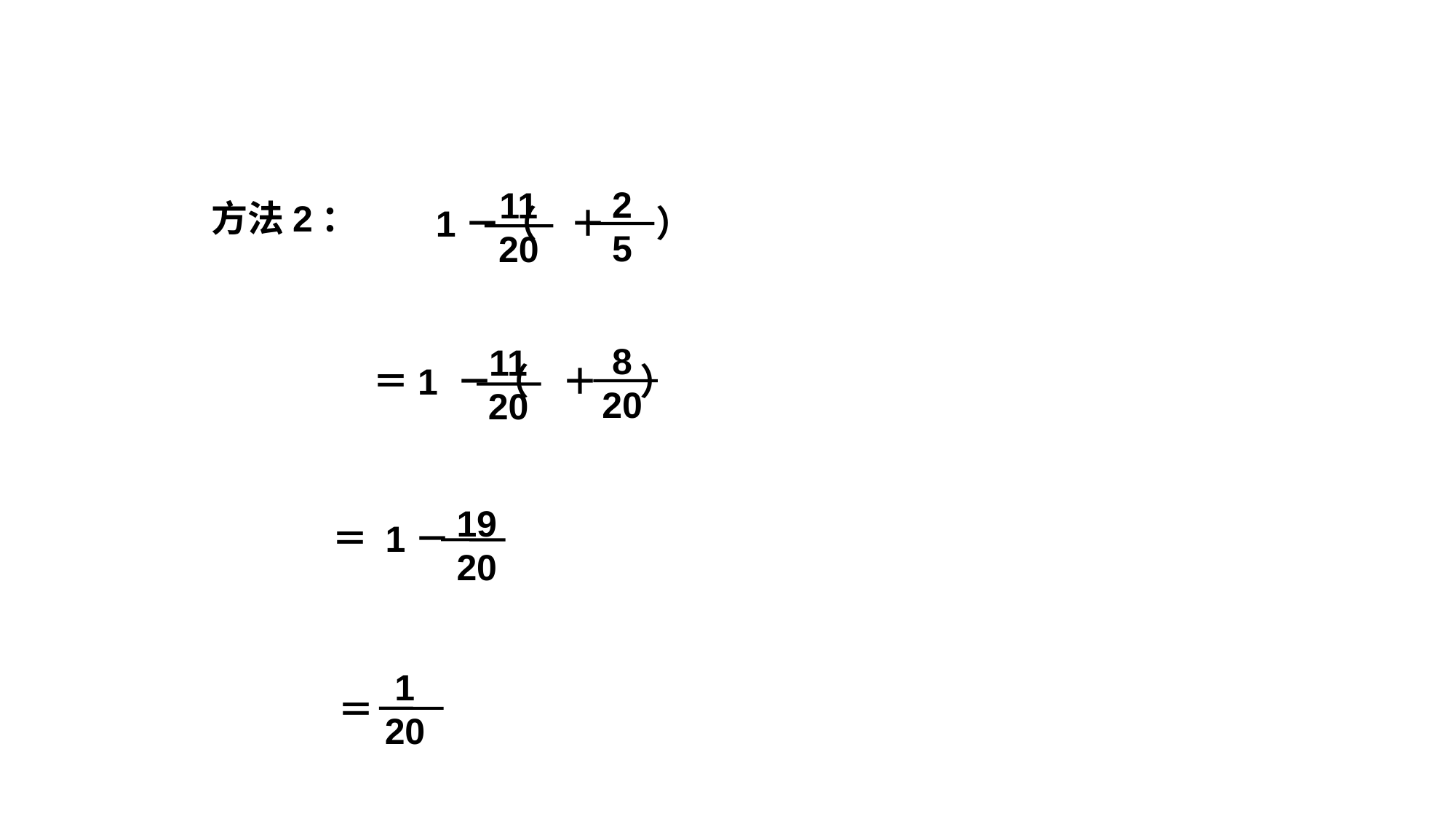

2
5
方法2：
11
20
1－（    ＋      ）

8
20
11
20
＝1 －（    ＋     ）

19
20
＝ 1－

1
20
＝